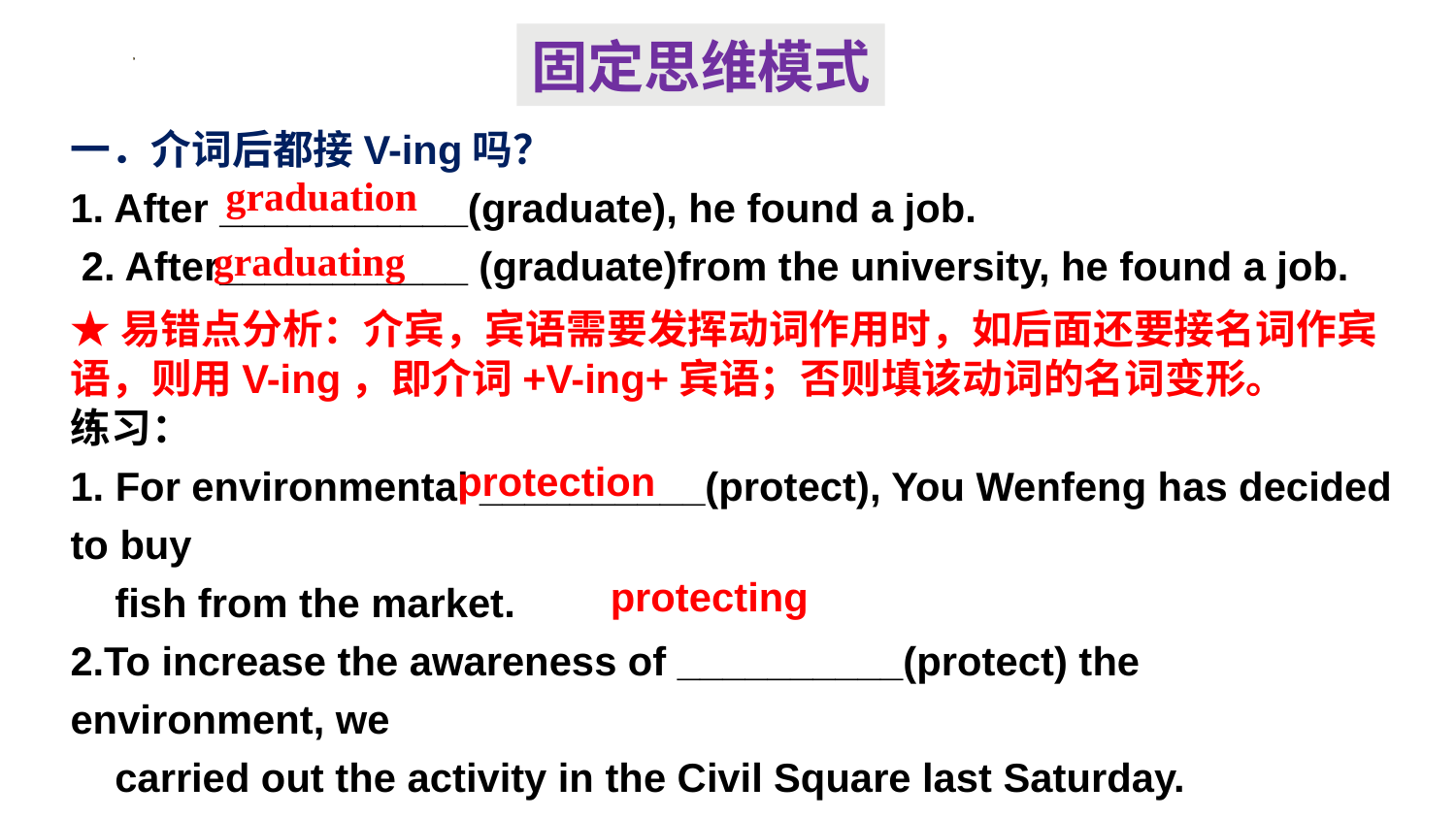

固定思维模式
一．介词后都接V-ing吗？
1. After ___________(graduate), he found a job.
 2. After___________ (graduate)from the university, he found a job.

graduation
graduating
★易错点分析：介宾，宾语需要发挥动词作用时，如后面还要接名词作宾语，则用V-ing，即介词+V-ing+宾语；否则填该动词的名词变形。
练习：
1. For environmental __________(protect), You Wenfeng has decided to buy
    fish from the market.
2.To increase the awareness of __________(protect) the environment, we
    carried out the activity in the Civil Square last Saturday.
protection
protecting